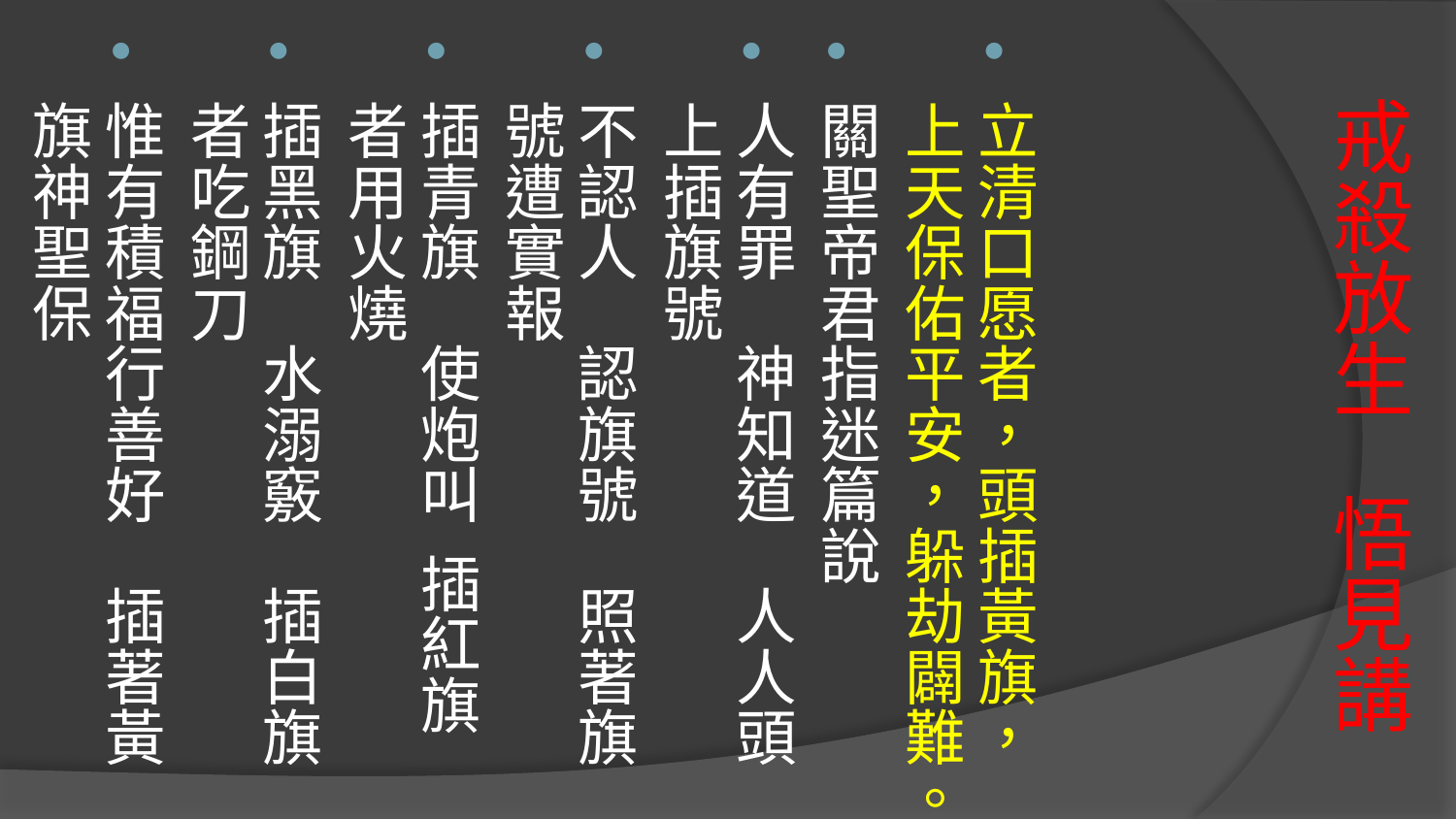

立清口愿者，頭插黃旗，上天保佑平安，躲劫闢難。
關聖帝君指迷篇說
人有罪　神知道　人人頭上插旗號
不認人　認旗號　照著旗號遭實報
插青旗　使炮叫  插紅旗者用火燒
插黑旗　水溺竅　插白旗者吃鋼刀
惟有積福行善好　插著黃旗神聖保
# 戒殺放生    悟見講